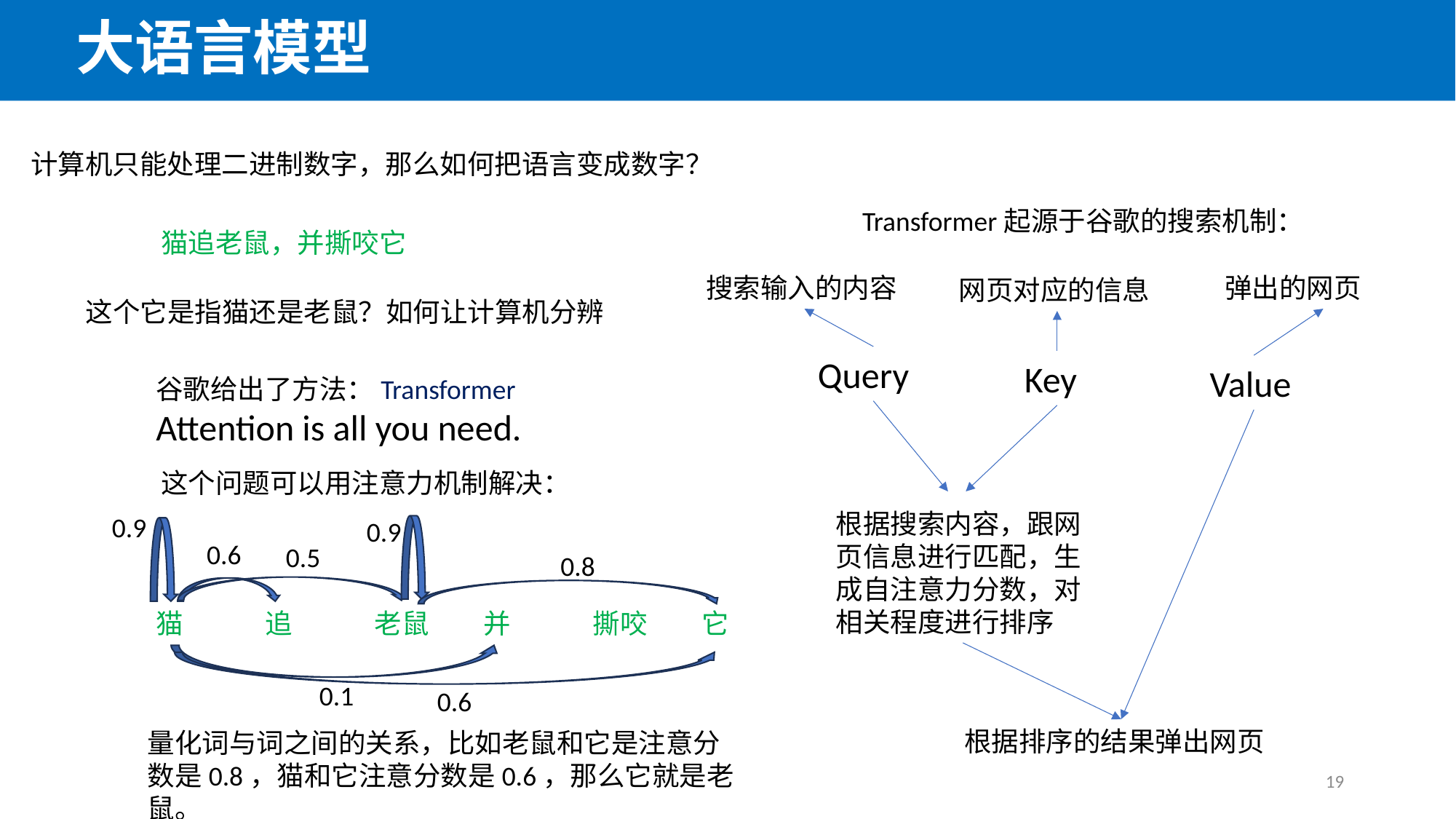

大语言模型
计算机只能处理二进制数字，那么如何把语言变成数字？
Transformer起源于谷歌的搜索机制：
猫追老鼠，并撕咬它
搜索输入的内容
弹出的网页
网页对应的信息
这个它是指猫还是老鼠？如何让计算机分辨
Query
Key
Value
谷歌给出了方法：Transformer
Attention is all you need.
这个问题可以用注意力机制解决：
根据搜索内容，跟网页信息进行匹配，生成自注意力分数，对相关程度进行排序
0.9
0.9

0.6
0.5
0.8

猫	追	老鼠	并	撕咬	它

0.1
0.6
根据排序的结果弹出网页
量化词与词之间的关系，比如老鼠和它是注意分数是0.8，猫和它注意分数是0.6，那么它就是老鼠。
19